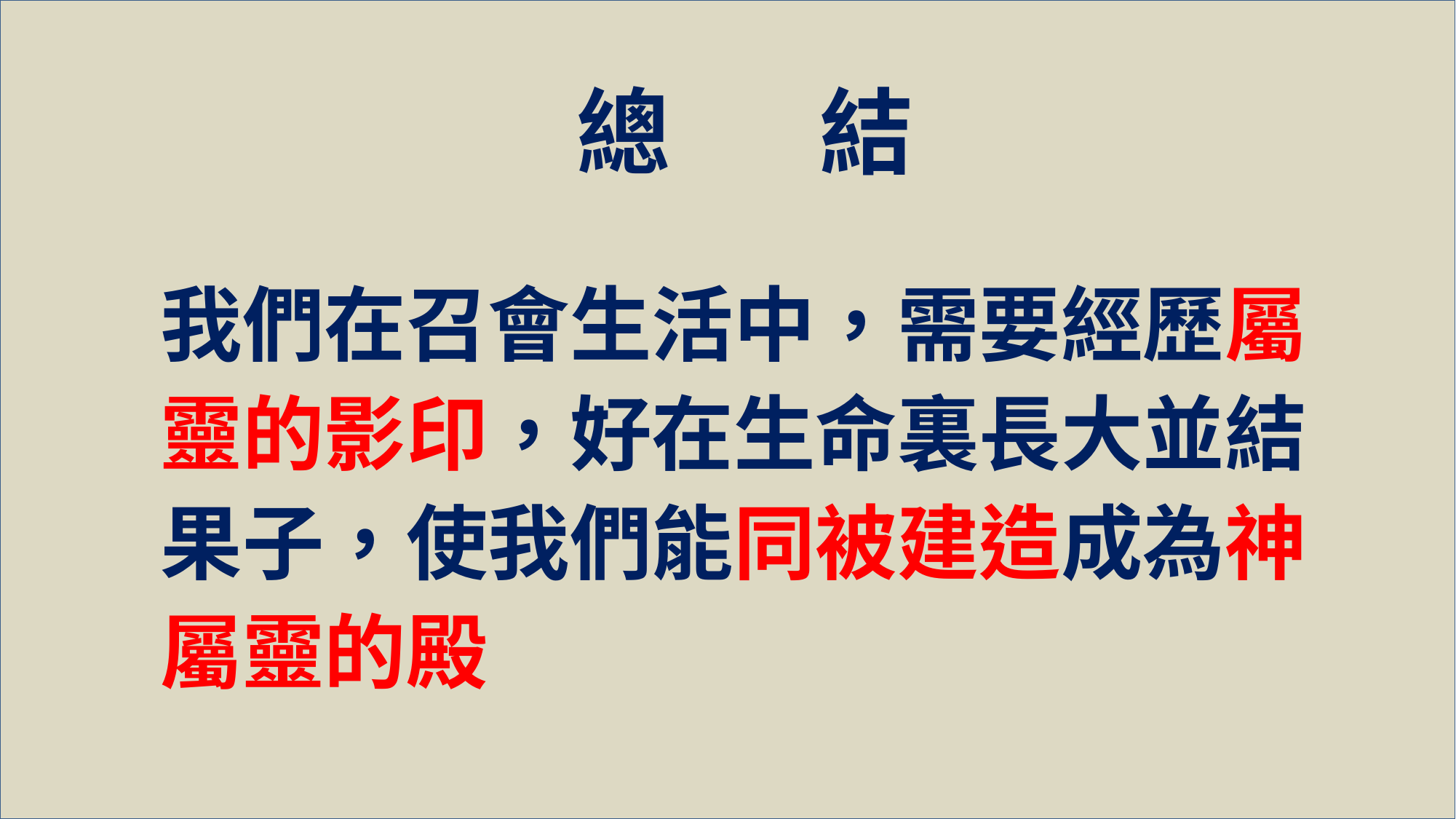

總       結
我們在召會生活中，需要經歷屬靈的影印，好在生命裏長大並結果子，使我們能同被建造成為神屬靈的殿